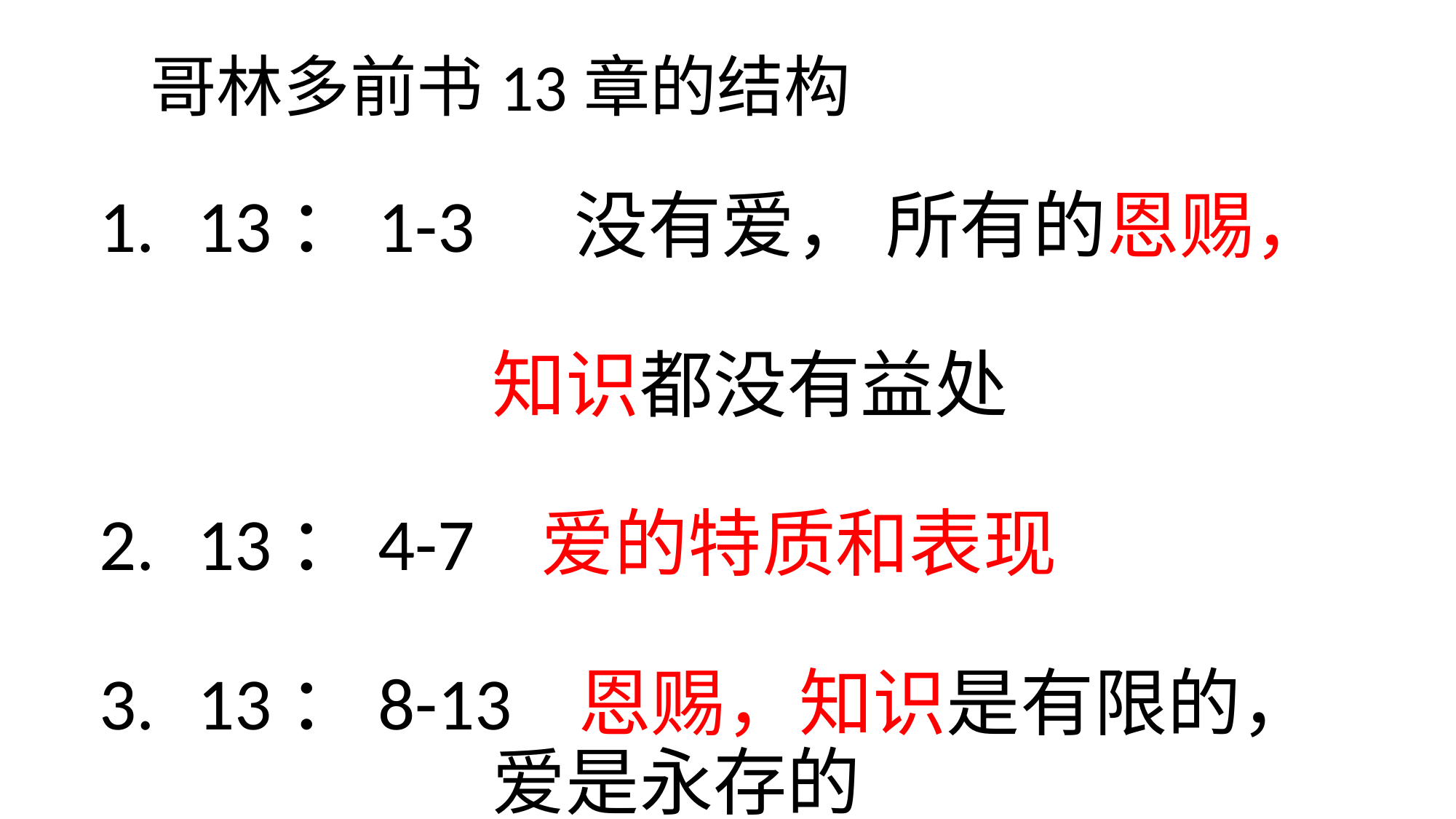

哥林多前书13章的结构
# 1.	13：1-3     没有爱， 所有的恩赐， 知识都没有益处 2.	13：4-7   爱的特质和表现 3.	13：8-13   恩赐，知识是有限的， 爱是永存的